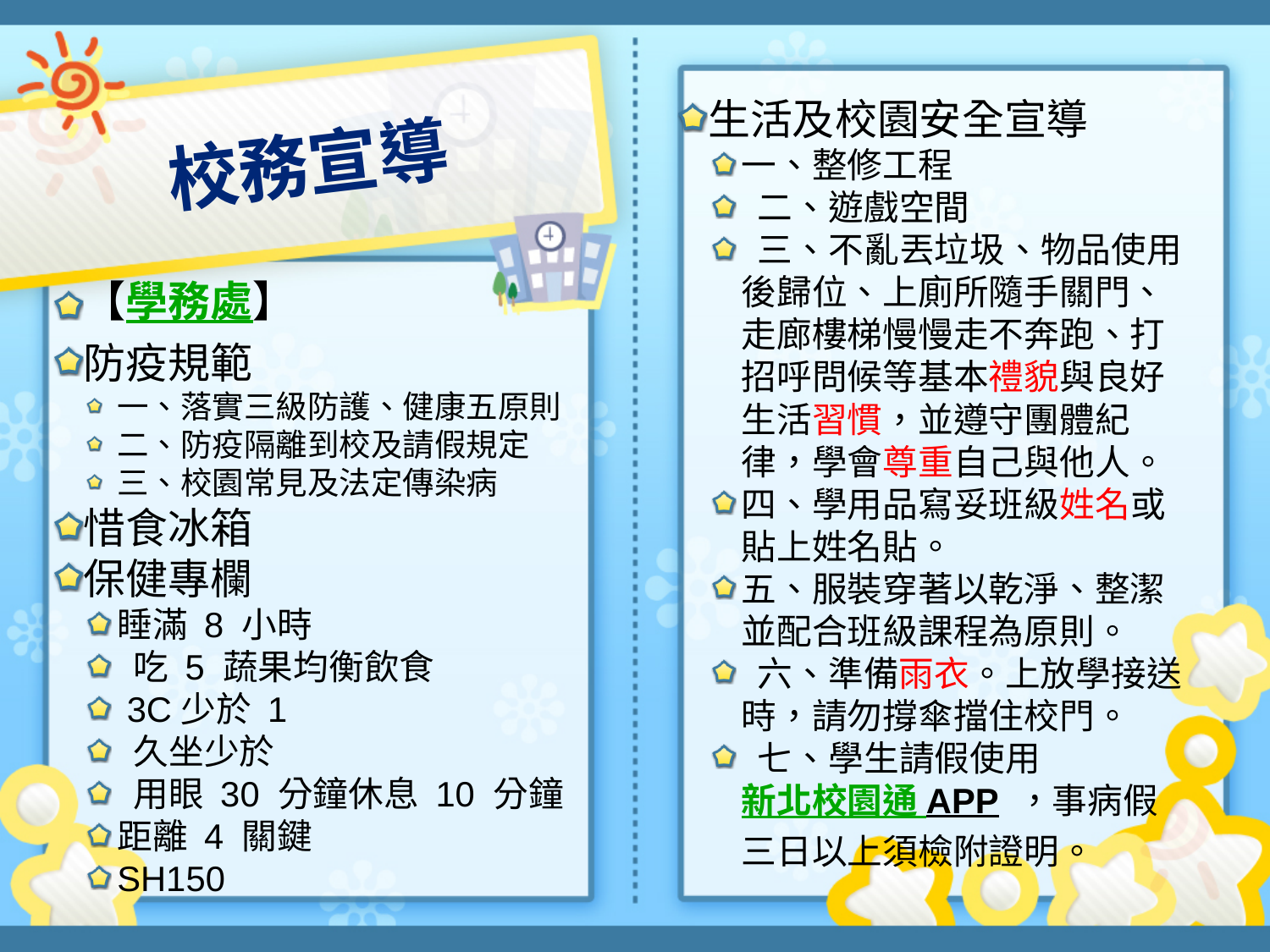

# 校務宣導
生活及校園安全宣導
一、整修工程
 二、遊戲空間
 三、不亂丟垃圾、物品使用後歸位、上廁所隨手關門、走廊樓梯慢慢走不奔跑、打招呼問候等基本禮貌與良好生活習慣，並遵守團體紀律，學會尊重自己與他人。
四、學用品寫妥班級姓名或貼上姓名貼。
五、服裝穿著以乾淨、整潔並配合班級課程為原則。
 六、準備雨衣。上放學接送時，請勿撐傘擋住校門。
 七、學生請假使用新北校園通 APP ，事病假三日以上須檢附證明。

【學務處】
防疫規範
一、落實三級防護、健康五原則
二、防疫隔離到校及請假規定
三、校園常見及法定傳染病
惜食冰箱
保健專欄
睡滿 8 小時
 吃 5 蔬果均衡飲食
 3C少於 1
 久坐少於
 用眼 30 分鐘休息 10 分鐘
距離 4 關鍵
SH150